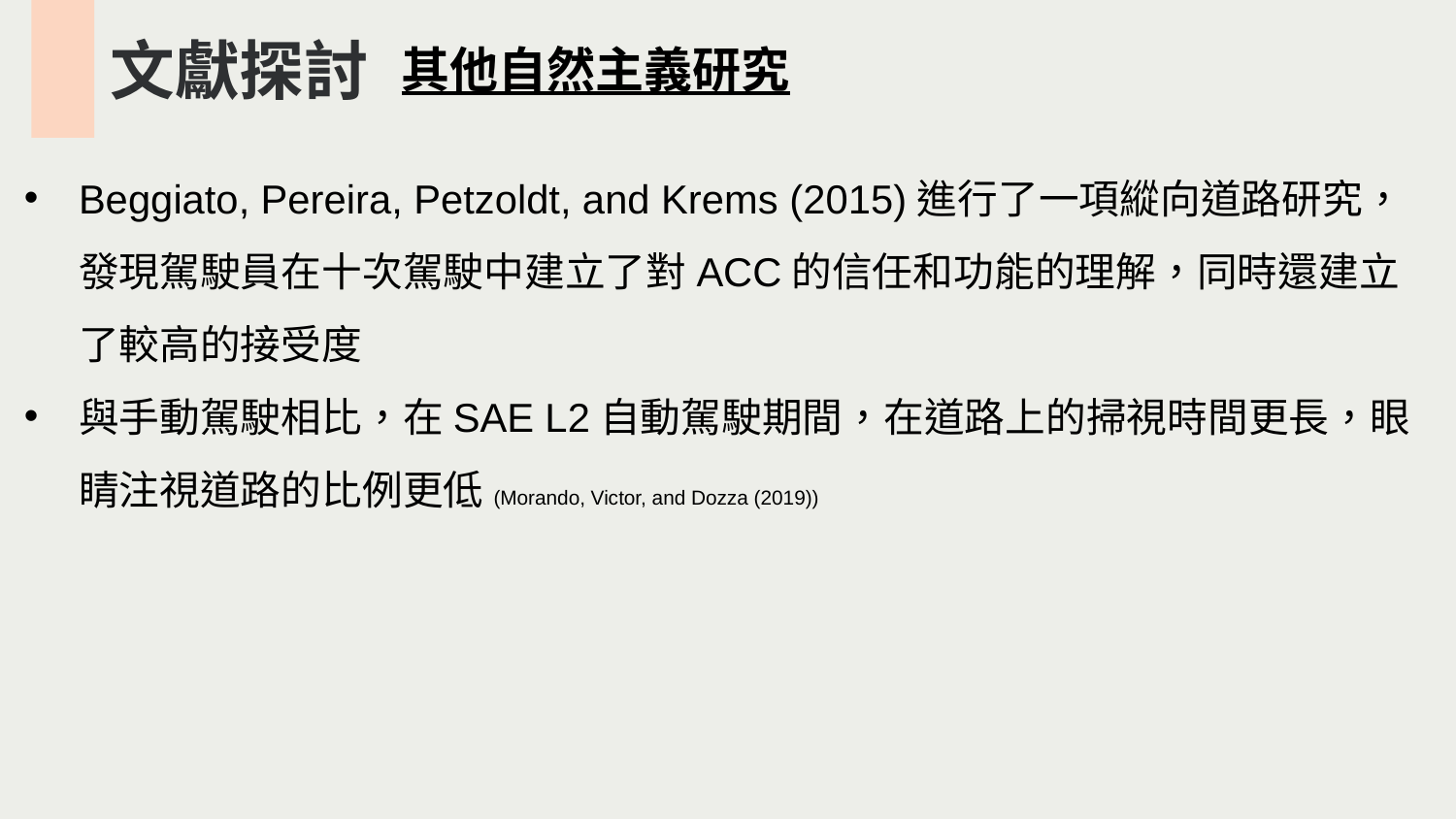

文獻探討
其他自然主義研究
Beggiato, Pereira, Petzoldt, and Krems (2015)進行了一項縱向道路研究，發現駕駛員在十次駕駛中建立了對ACC的信任和功能的理解，同時還建立了較高的接受度
與手動駕駛相比，在SAE L2自動駕駛期間，在道路上的掃視時間更長，眼睛注視道路的比例更低(Morando, Victor, and Dozza (2019))